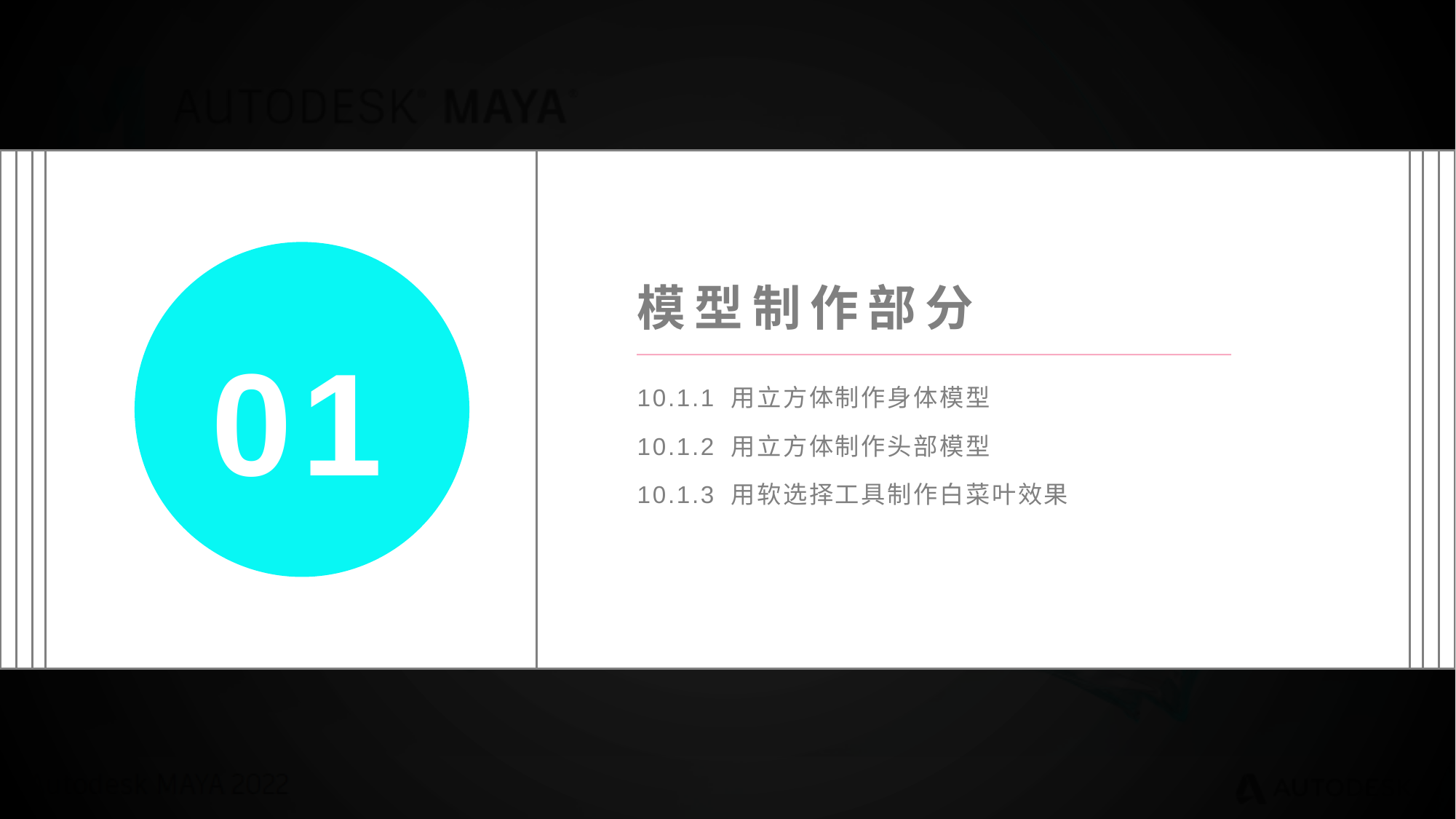

模型制作部分
01
10.1.1 用立方体制作身体模型
10.1.2 用立方体制作头部模型
10.1.3 用软选择工具制作白菜叶效果